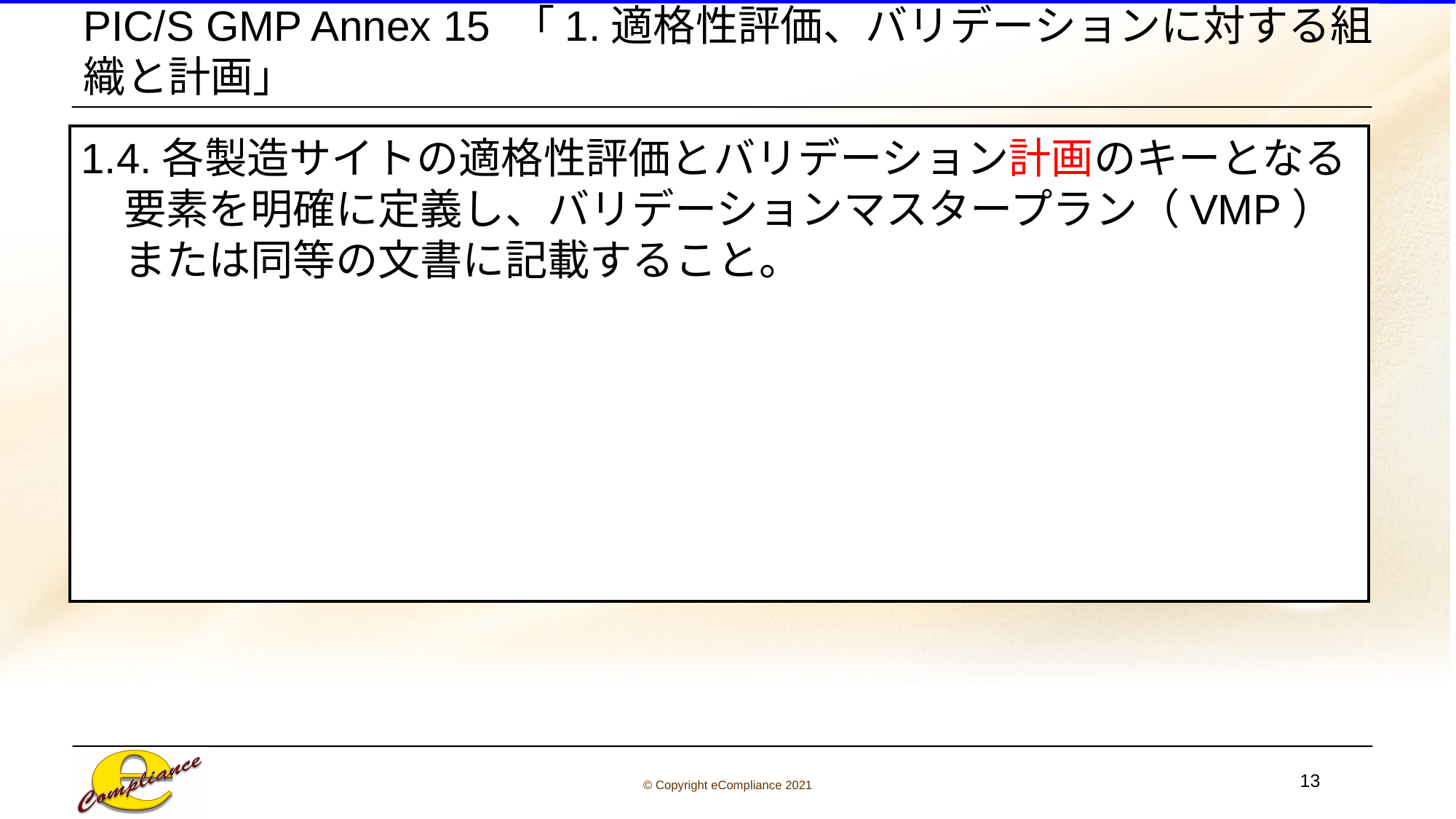

# PIC/S GMP Annex 15 「1.適格性評価、バリデーションに対する組織と計画」
1.4.各製造サイトの適格性評価とバリデーション計画のキーとなる要素を明確に定義し、バリデーションマスタープラン（VMP）または同等の文書に記載すること。